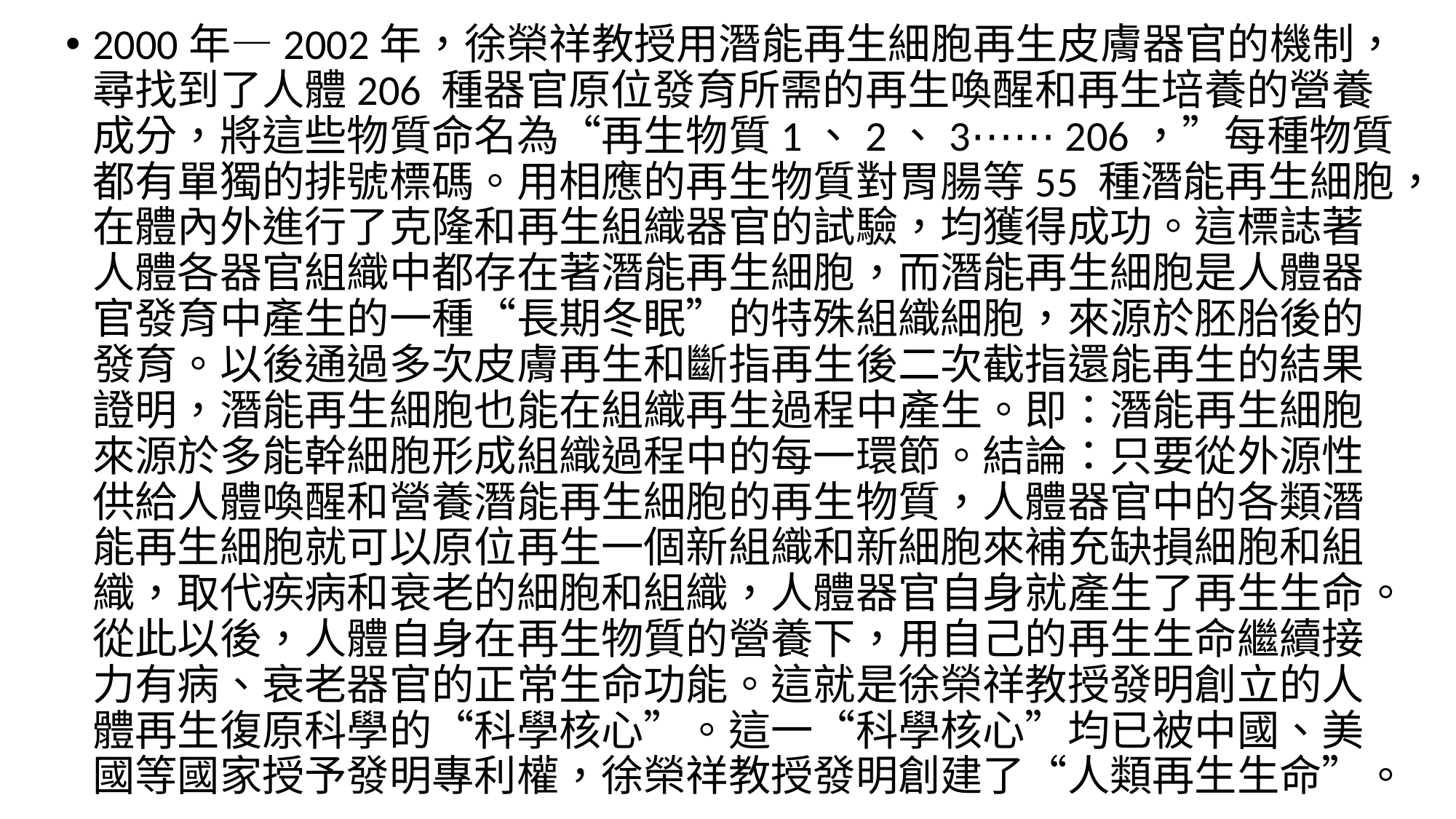

2000年—2002年，徐榮祥教授用潛能​​再生細胞再生皮膚器官的機制，尋找到了人體206 種器官原位發育所需的再生喚醒和再生培養的營養成分，將這些物質命名為“再生物質1、2、3⋯⋯ 206，”每種物質都有單獨的排號標碼。用相應的再生物質對胃腸等55 種潛能再生細胞，在體內外進行了克隆和再生組織器官的試驗，均獲得成功。這標誌著人體各器官組織中都存在著潛能再生細胞，而潛能再生細胞是人體器官發育中產生的一種“長期冬眠”的特殊組織細胞，來源於胚胎後的發育。以後通過多次皮膚再生和斷指再生後二次截指還能再生的結果證明，潛能再生細胞也能在組織再生過程中產生。即：潛能再生細胞來源於多能幹細胞形成組織過程中的每一環節。結論：只要從外源性供給人體喚醒和營養潛能再生細胞的再生物質，人體器官中的各類潛能再生細胞就可以原位再生一個新組織和新細胞來補充缺損細胞和組織，取代疾病和衰老的細胞和組織，人體器官自身就產生了再生生命。從此以後，人體自身在再生物質的營養下，用自己的再生生命繼續接力有病、衰老器官的正常生命功能。這就是徐榮祥教授發明創立的人體再生復原科學的“科學核心”。這一“科學核心”均已被中國、美國等國家授予發明專利權，徐榮祥教授發明創建了“人類再生生命”。